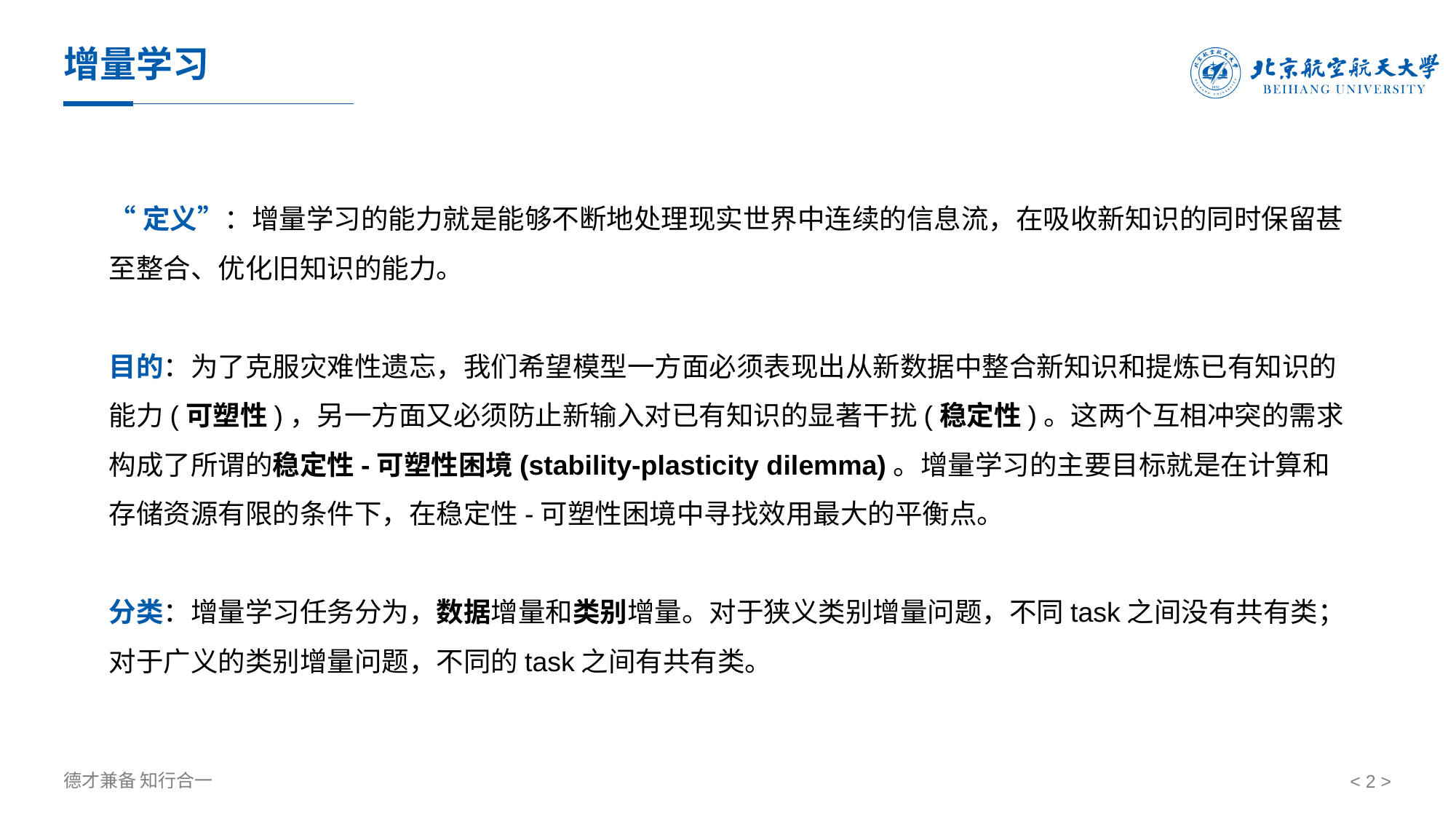

# 增量学习
“定义”：增量学习的能力就是能够不断地处理现实世界中连续的信息流，在吸收新知识的同时保留甚至整合、优化旧知识的能力。

目的：为了克服灾难性遗忘，我们希望模型一方面必须表现出从新数据中整合新知识和提炼已有知识的能力(可塑性)，另一方面又必须防止新输入对已有知识的显著干扰(稳定性)。这两个互相冲突的需求构成了所谓的稳定性-可塑性困境(stability-plasticity dilemma)。增量学习的主要目标就是在计算和存储资源有限的条件下，在稳定性-可塑性困境中寻找效用最大的平衡点。

分类：增量学习任务分为，数据增量和类别增量。对于狭义类别增量问题，不同task之间没有共有类；对于广义的类别增量问题，不同的task之间有共有类。
< 2 >